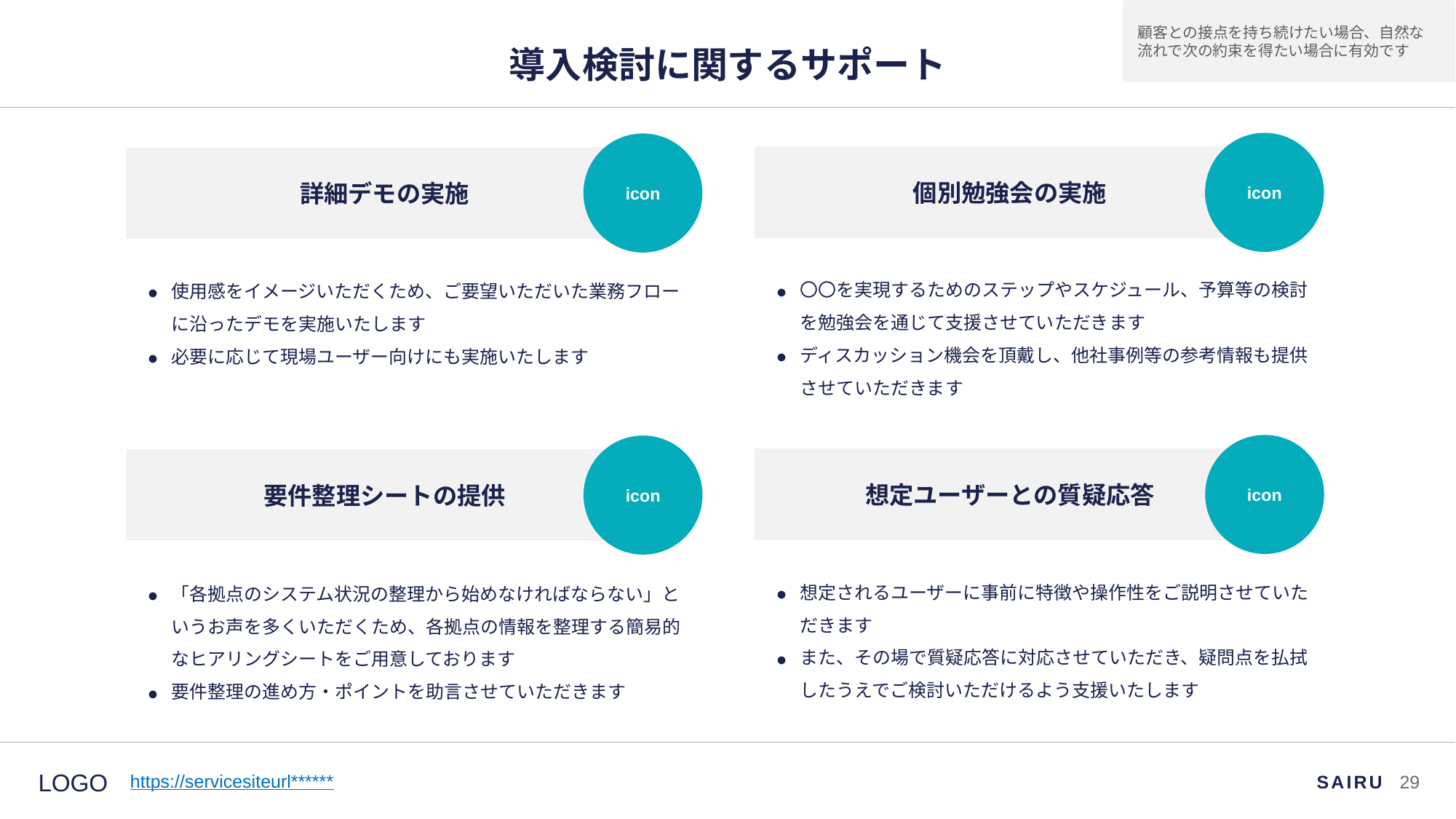

顧客との接点を持ち続けたい場合、自然な
流れで次の約束を得たい場合に有効です
# 導入検討に関するサポート
icon
icon
個別勉強会の実施
詳細デモの実施
〇〇を実現するためのステップやスケジュール、予算等の検討を勉強会を通じて支援させていただきます
ディスカッション機会を頂戴し、他社事例等の参考情報も提供させていただきます
使用感をイメージいただくため、ご要望いただいた業務フローに沿ったデモを実施いたします
必要に応じて現場ユーザー向けにも実施いたします
icon
icon
想定ユーザーとの質疑応答
要件整理シートの提供
想定されるユーザーに事前に特徴や操作性をご説明させていただきます
また、その場で質疑応答に対応させていただき、疑問点を払拭したうえでご検討いただけるよう支援いたします
「各拠点のシステム状況の整理から始めなければならない」というお声を多くいただくため、各拠点の情報を整理する簡易的なヒアリングシートをご用意しております
要件整理の進め方・ポイントを助言させていただきます
SAIRU
29